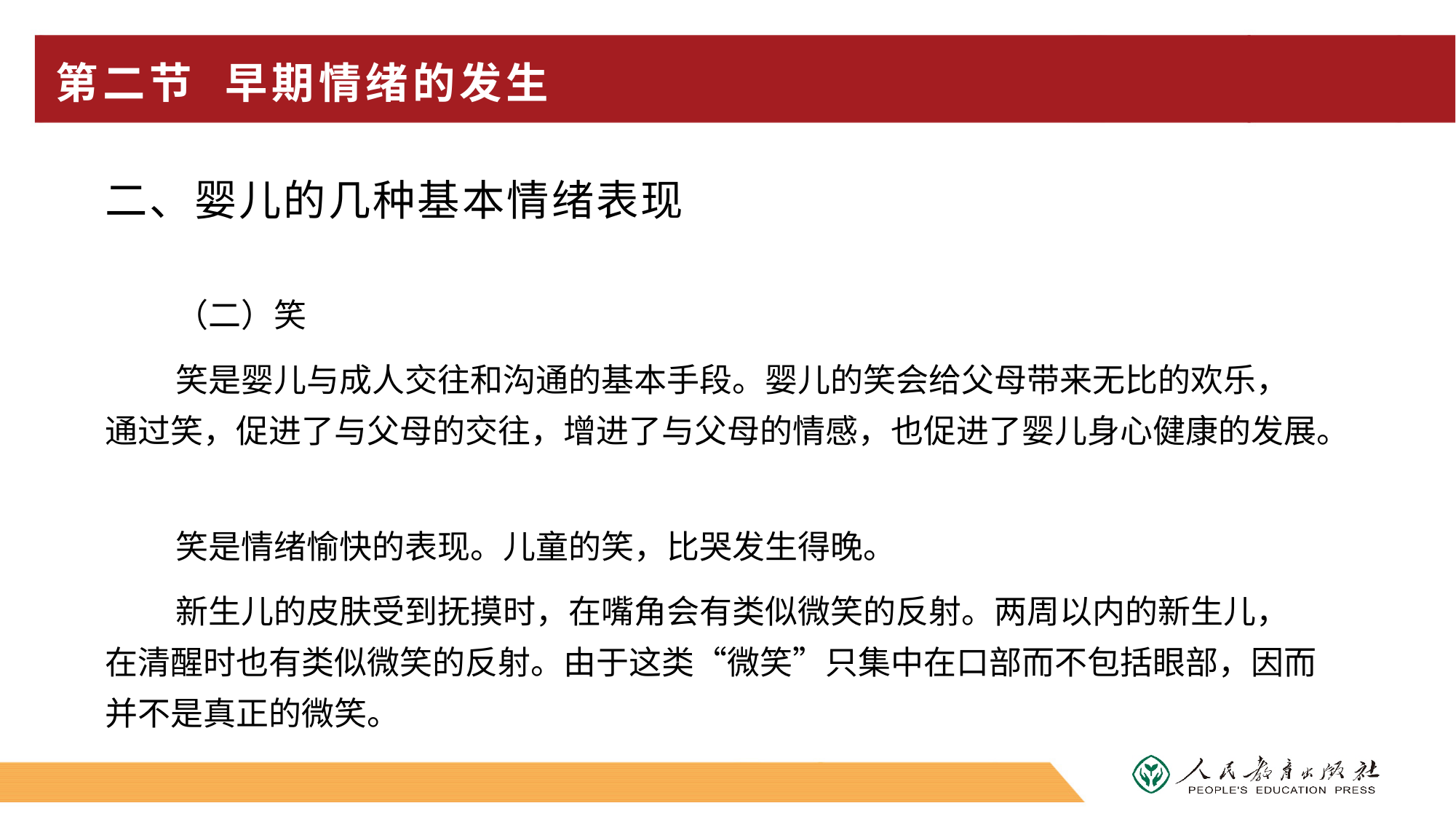

# 第二节  早期情绪的发生
二、婴儿的几种基本情绪表现
（二）笑
笑是婴儿与成人交往和沟通的基本手段。婴儿的笑会给父母带来无比的欢乐，通过笑，促进了与父母的交往，增进了与父母的情感，也促进了婴儿身心健康的发展。
笑是情绪愉快的表现。儿童的笑，比哭发生得晚。
新生儿的皮肤受到抚摸时，在嘴角会有类似微笑的反射。两周以内的新生儿，在清醒时也有类似微笑的反射。由于这类“微笑”只集中在口部而不包括眼部，因而并不是真正的微笑。